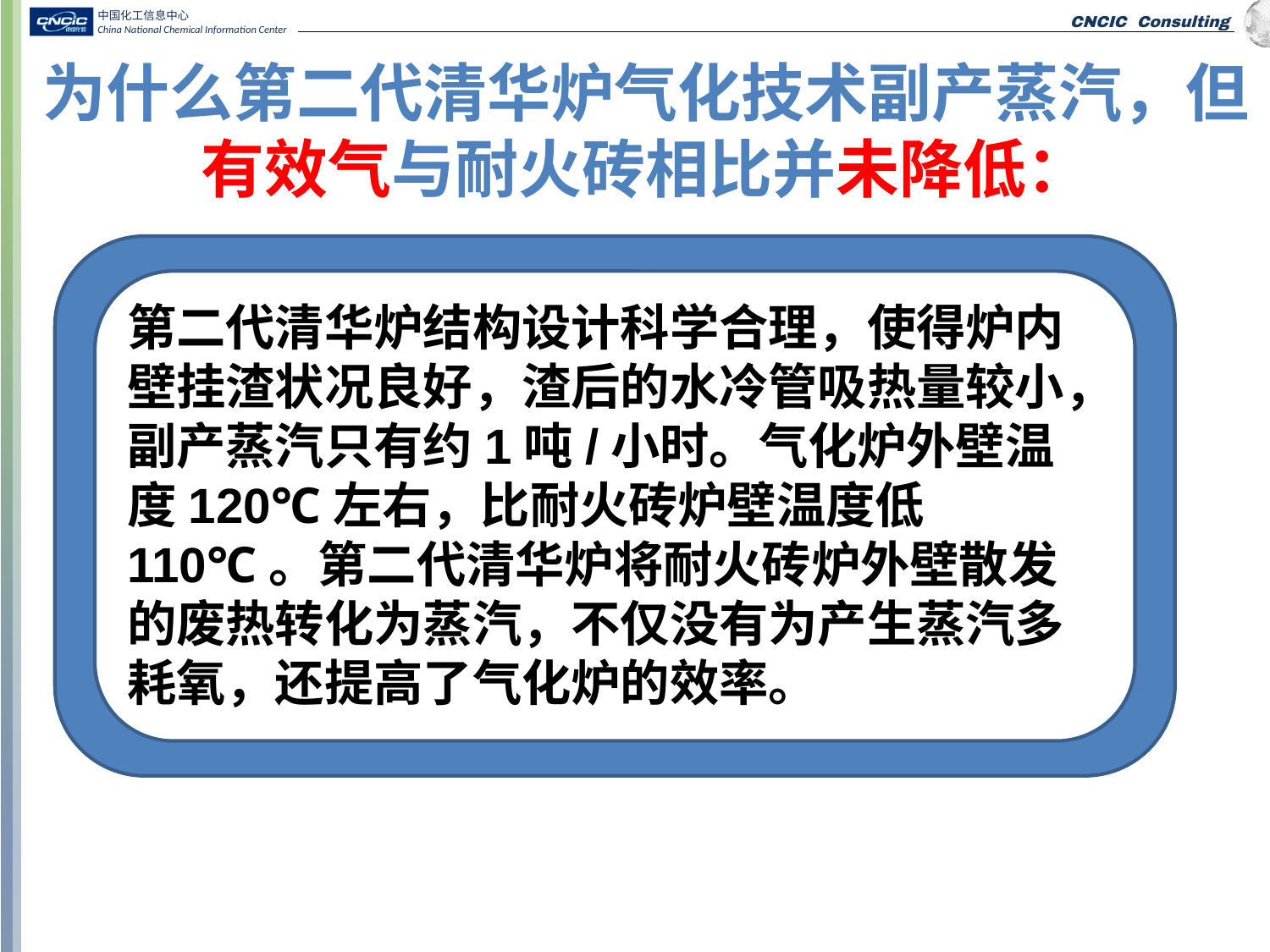

为什么第二代清华炉气化技术副产蒸汽，但
有效气与耐火砖相比并未降低：

第二代清华炉结构设计科学合理，使得炉内壁挂渣状况良好，渣后的水冷管吸热量较小，副产蒸汽只有约1吨/小时。气化炉外壁温度120℃左右，比耐火砖炉壁温度低110℃。第二代清华炉将耐火砖炉外壁散发的废热转化为蒸汽，不仅没有为产生蒸汽多耗氧，还提高了气化炉的效率。